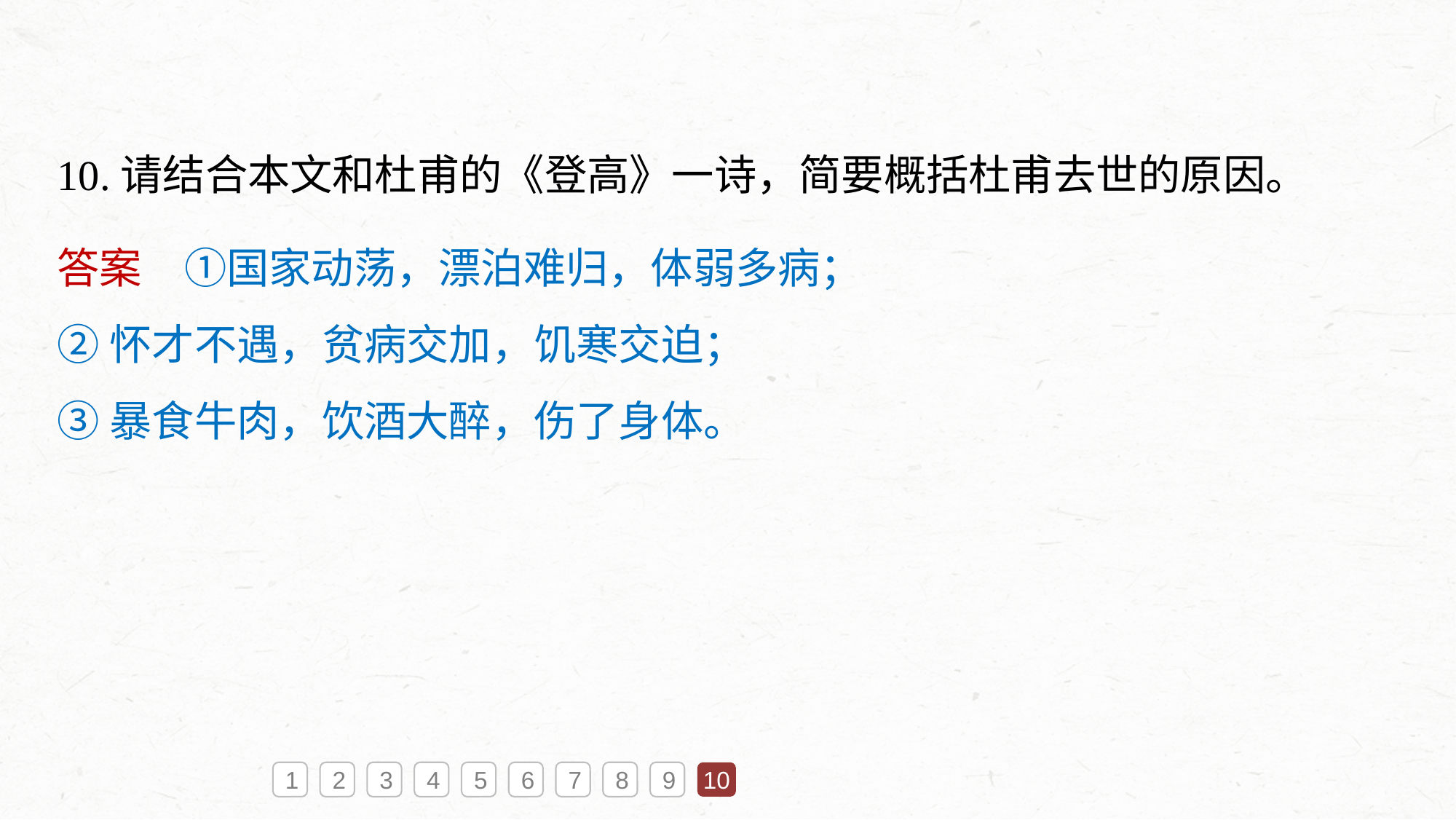

10.请结合本文和杜甫的《登高》一诗，简要概括杜甫去世的原因。
答案　①国家动荡，漂泊难归，体弱多病；
②怀才不遇，贫病交加，饥寒交迫；
③暴食牛肉，饮酒大醉，伤了身体。
1
2
3
4
5
6
7
8
9
10